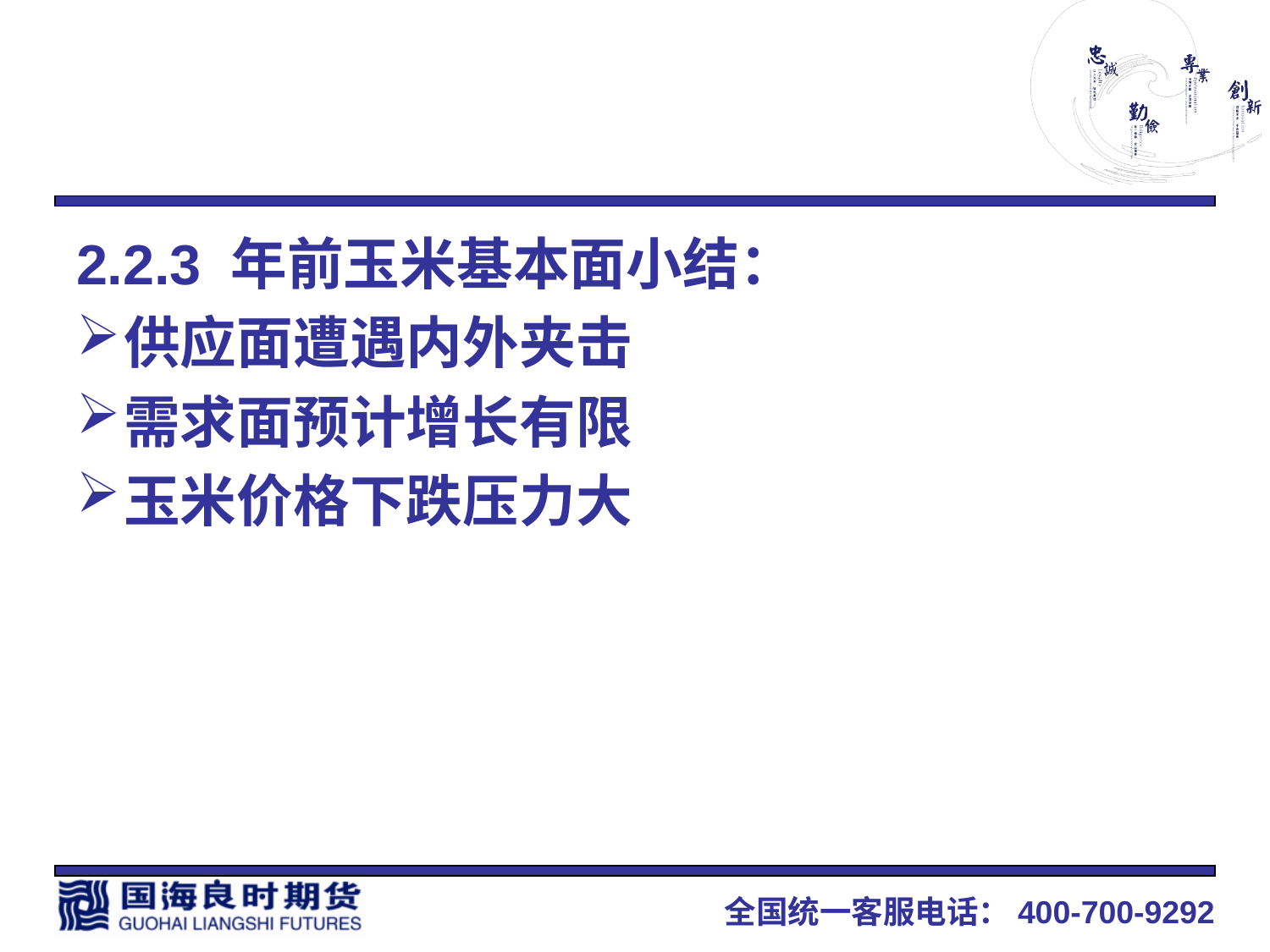

#
2.2.3 年前玉米基本面小结：
供应面遭遇内外夹击
需求面预计增长有限
玉米价格下跌压力大